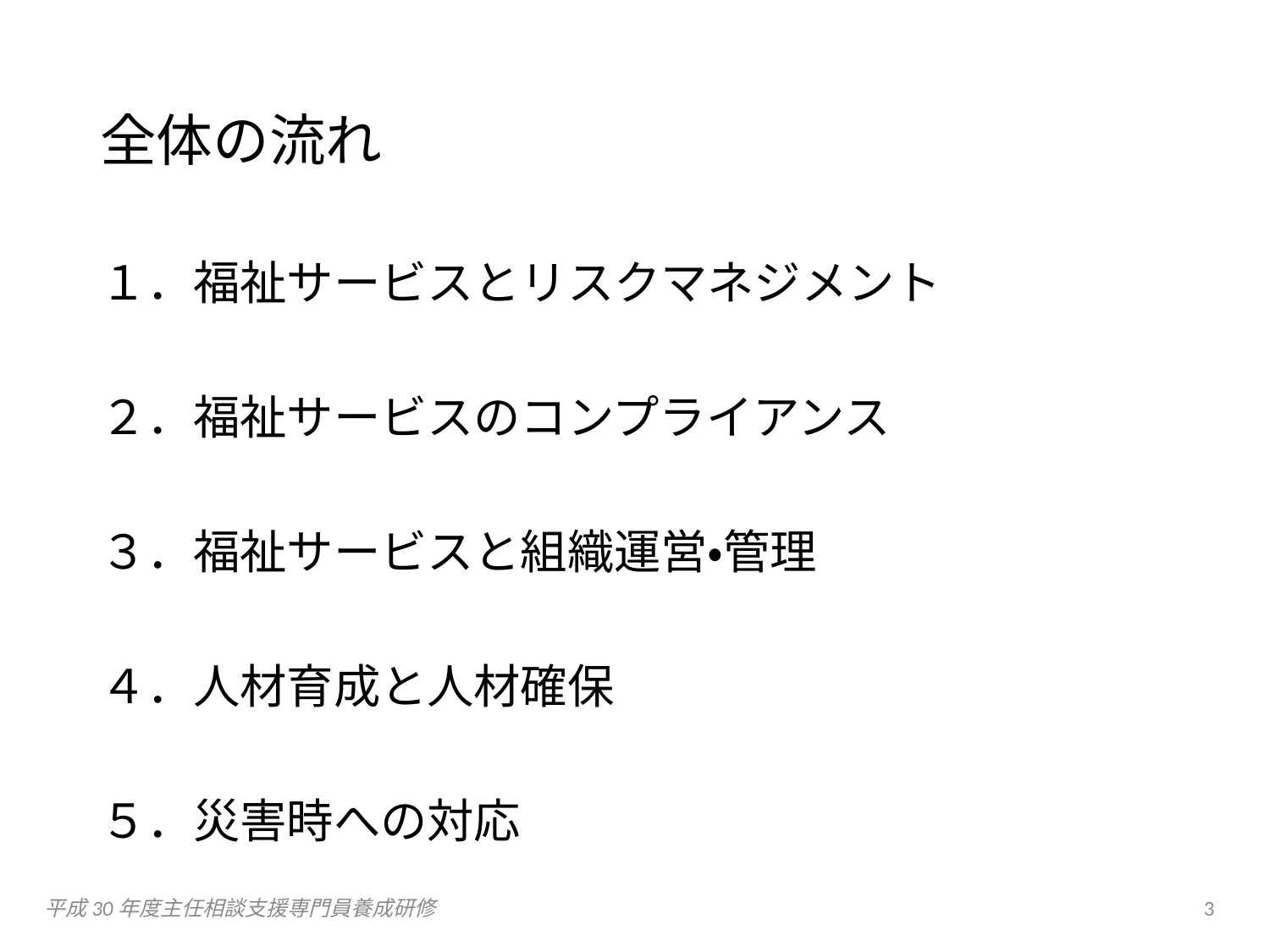

# 全体の流れ
１．福祉サービスとリスクマネジメント

２．福祉サービスのコンプライアンス

３．福祉サービスと組織運営・管理

４．人材育成と人材確保

５．災害時への対応
平成30年度主任相談支援専門員養成研修
3